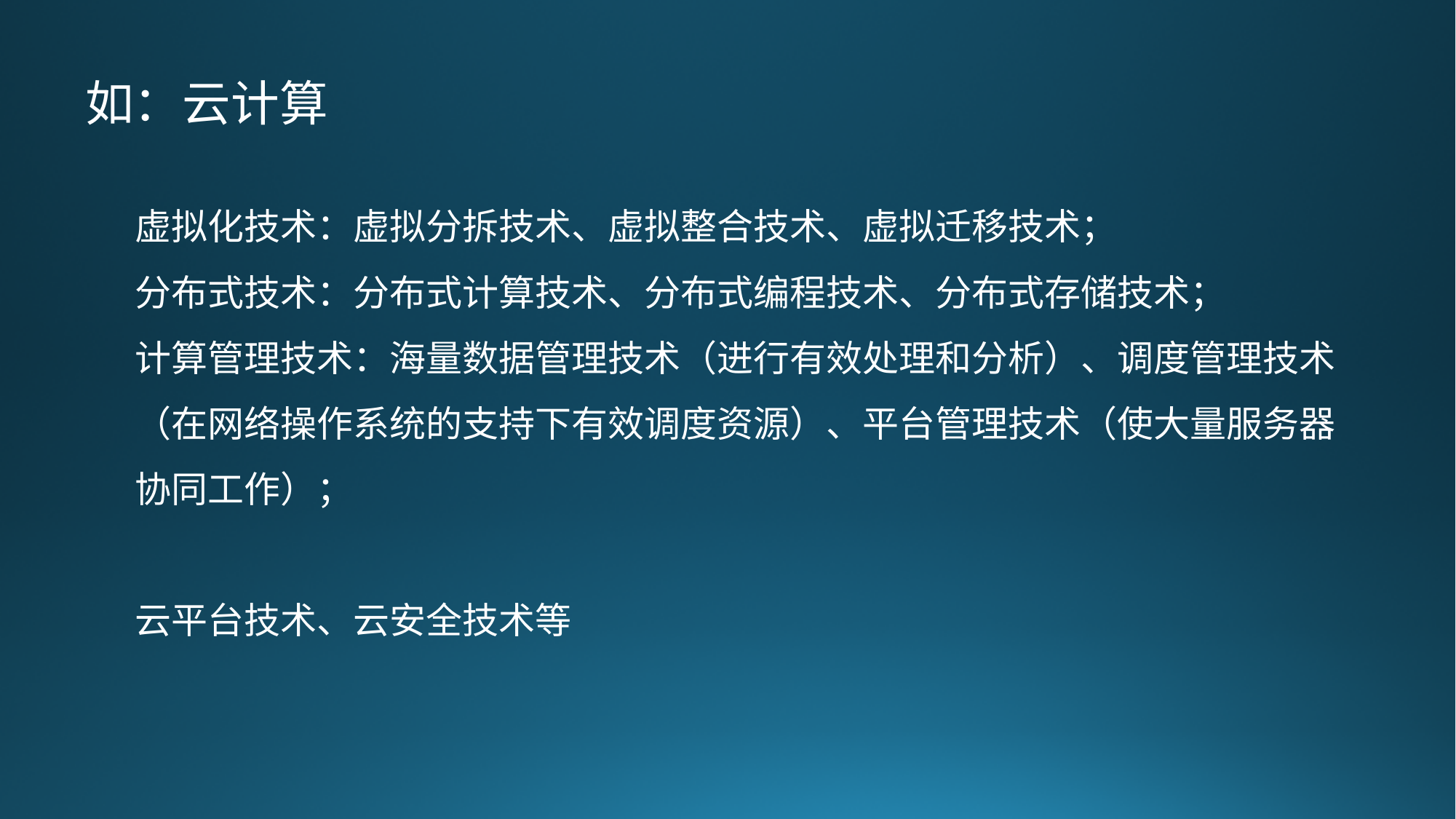

如：云计算
虚拟化技术：虚拟分拆技术、虚拟整合技术、虚拟迁移技术；
分布式技术：分布式计算技术、分布式编程技术、分布式存储技术；
计算管理技术：海量数据管理技术（进行有效处理和分析）、调度管理技术（在网络操作系统的支持下有效调度资源）、平台管理技术（使大量服务器协同工作）；

云平台技术、云安全技术等